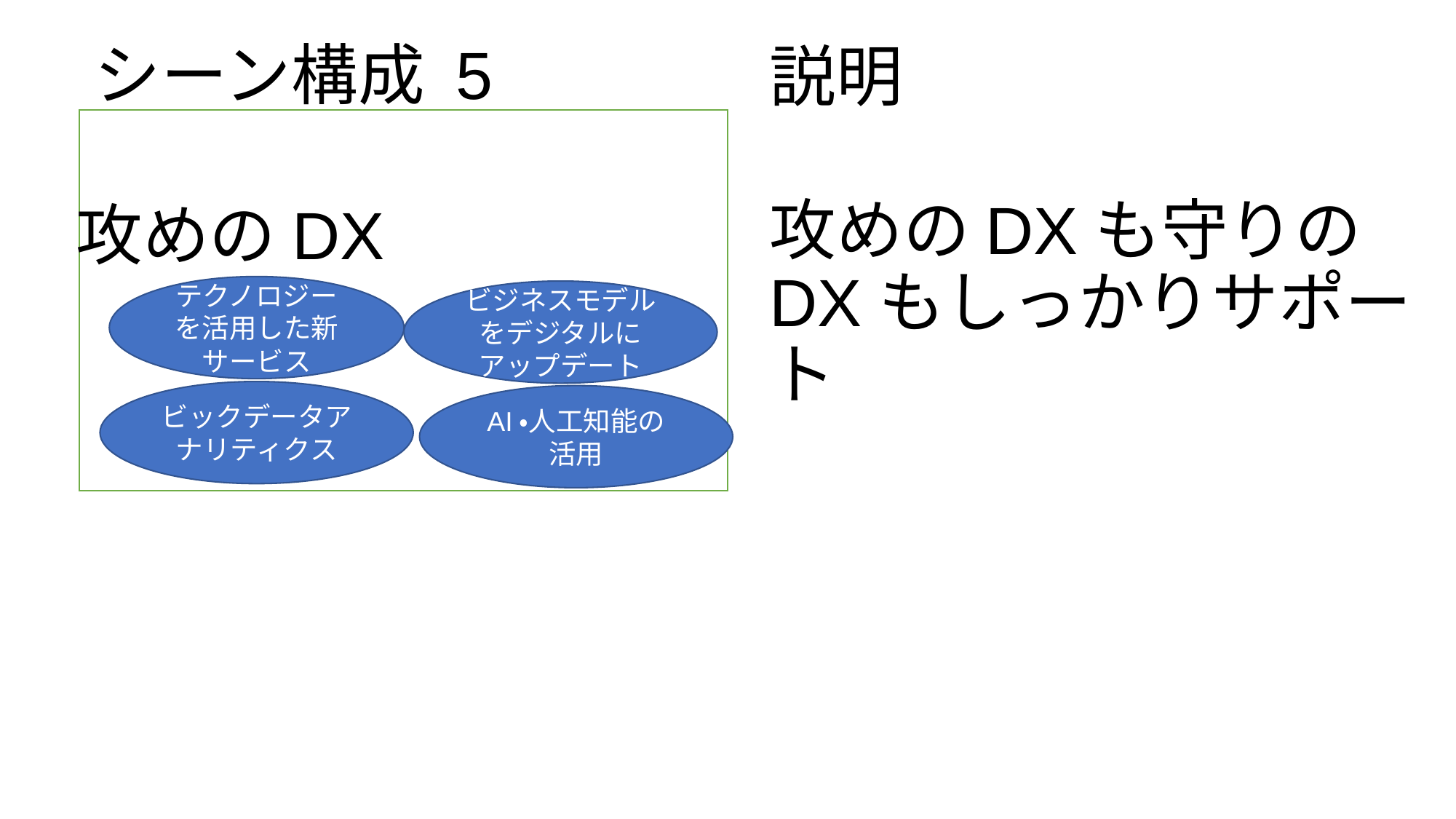

説明
# シーン構成 5

攻めのDXも守りのDXもしっかりサポート
攻めのDX

テクノロジーを活用した新サービス
ビジネスモデルをデジタルにアップデート

ビックデータアナリティクス
AI・人工知能の活用